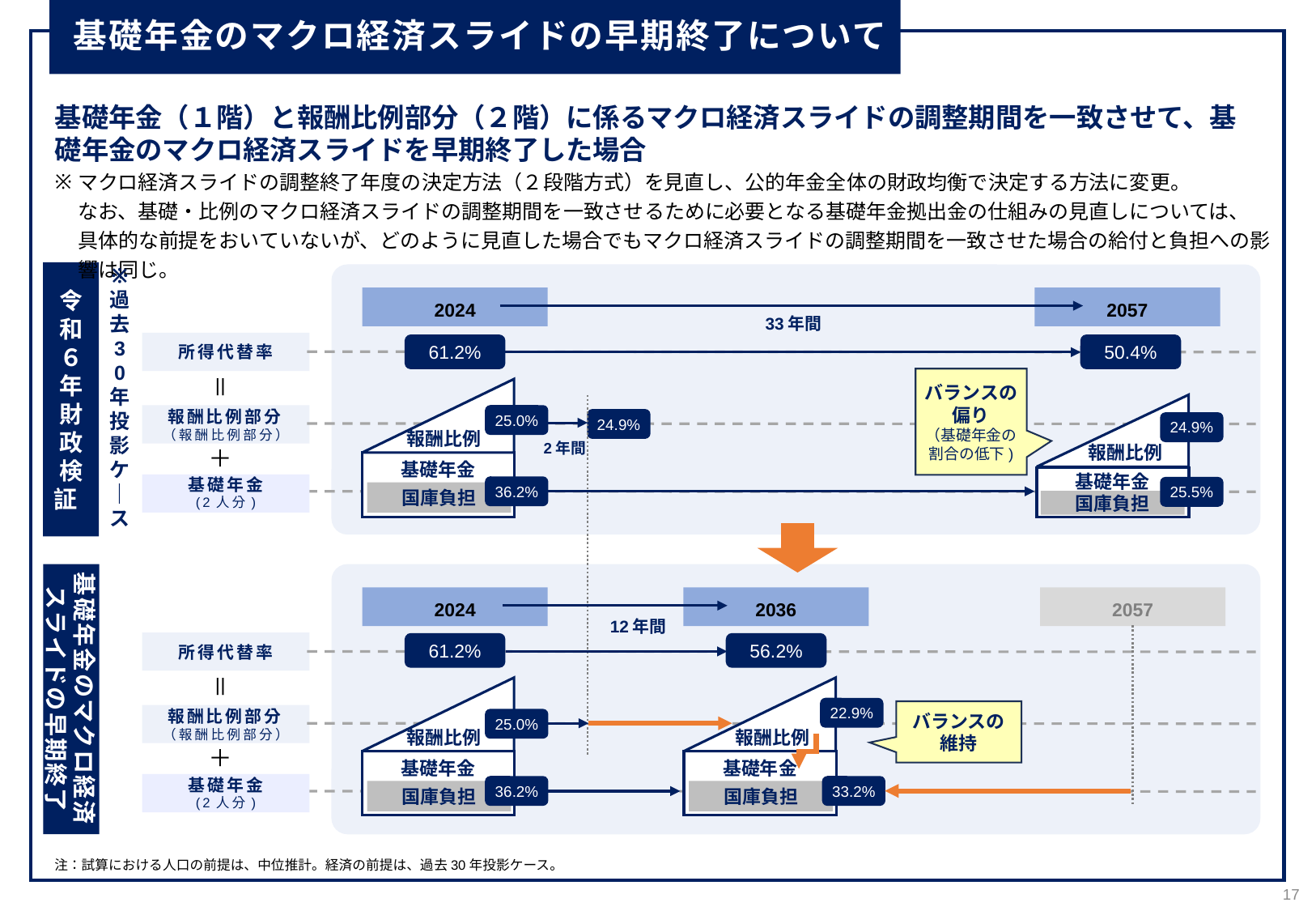

基礎年金のマクロ経済スライドの早期終了について
基礎年金（１階）と報酬比例部分（２階）に係るマクロ経済スライドの調整期間を一致させて、基礎年金のマクロ経済スライドを早期終了した場合
マクロ経済スライドの調整終了年度の決定方法（２段階方式）を見直し、公的年金全体の財政均衡で決定する方法に変更。
なお、基礎・比例のマクロ経済スライドの調整期間を一致させるために必要となる基礎年金拠出金の仕組みの見直しについては、
具体的な前提をおいていないが、どのように見直した場合でもマクロ経済スライドの調整期間を一致させた場合の給付と負担への影響は同じ。
※
過
去
3
0
年
投
影
ケ
｜
ス
令
和
６
年
財
政
検
証

2024
2057
33年間
所得代替率
＝
報酬比例部分（報酬比例部分）
＋
基礎年金
(2人分)
61.2%
50.4%
バランスの
偏り
（基礎年金の
割合の低下)

25.0%
24.9%
24.9%
報酬比例
2年間
報酬比例
基礎年金
基礎年金
36.2%
25.5%
国庫負担
国庫負担

基礎年金のマクロ経済スライドの早期終了

2024
2036
2057
12年間
所得代替率
＝
報酬比例部分（報酬比例部分）
＋
基礎年金
(2人分)
61.2%
56.2%

22.9%
バランスの
維持
25.0%
報酬比例
報酬比例
基礎年金
基礎年金
36.2%
33.2%
国庫負担
国庫負担
注：試算における人口の前提は、中位推計。経済の前提は、過去30年投影ケース。
17